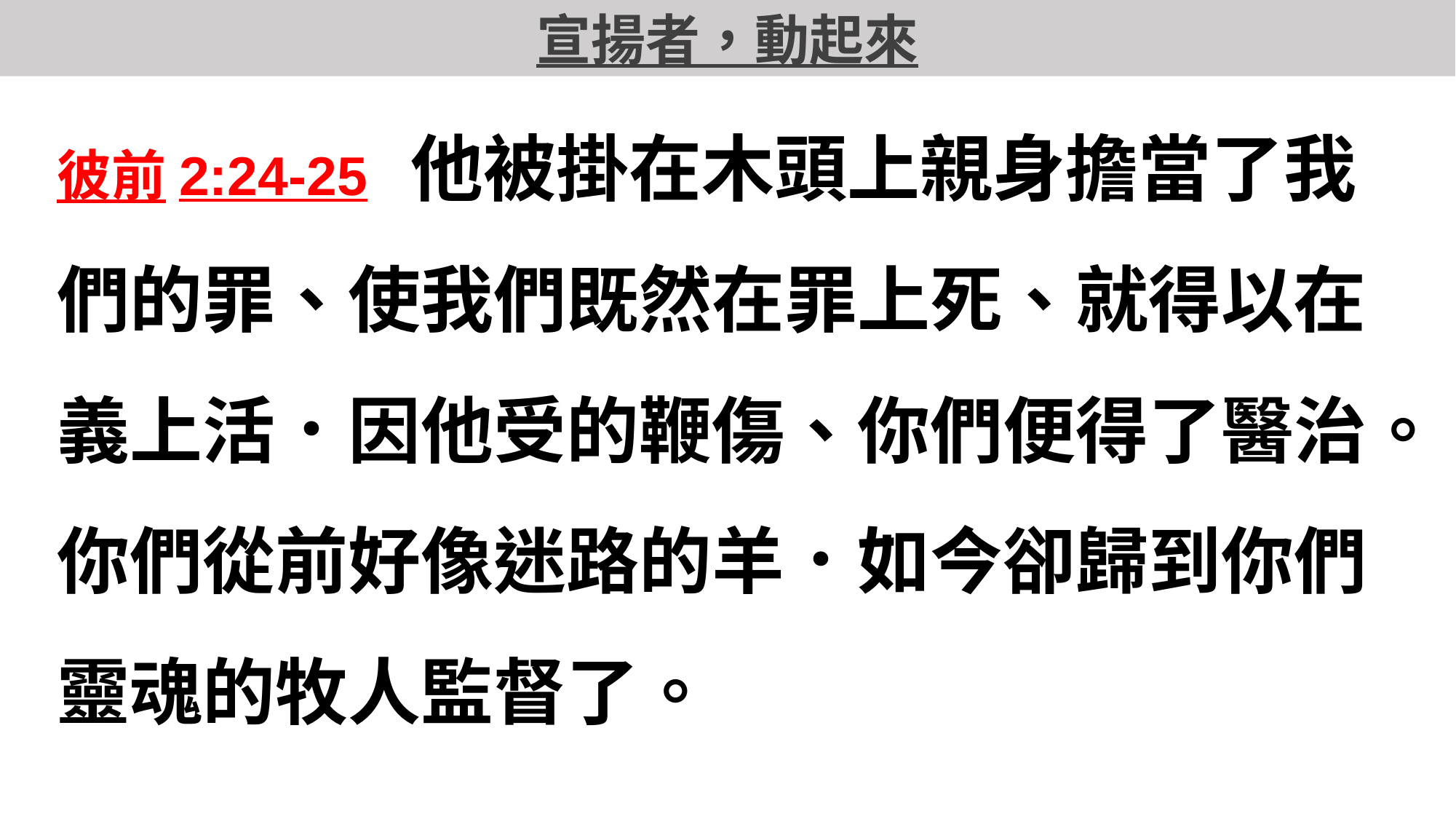

宣揚者，動起來

彼前2:24-25  他被掛在木頭上親身擔當了我們的罪、使我們既然在罪上死、就得以在義上活．因他受的鞭傷、你們便得了醫治。你們從前好像迷路的羊．如今卻歸到你們靈魂的牧人監督了。